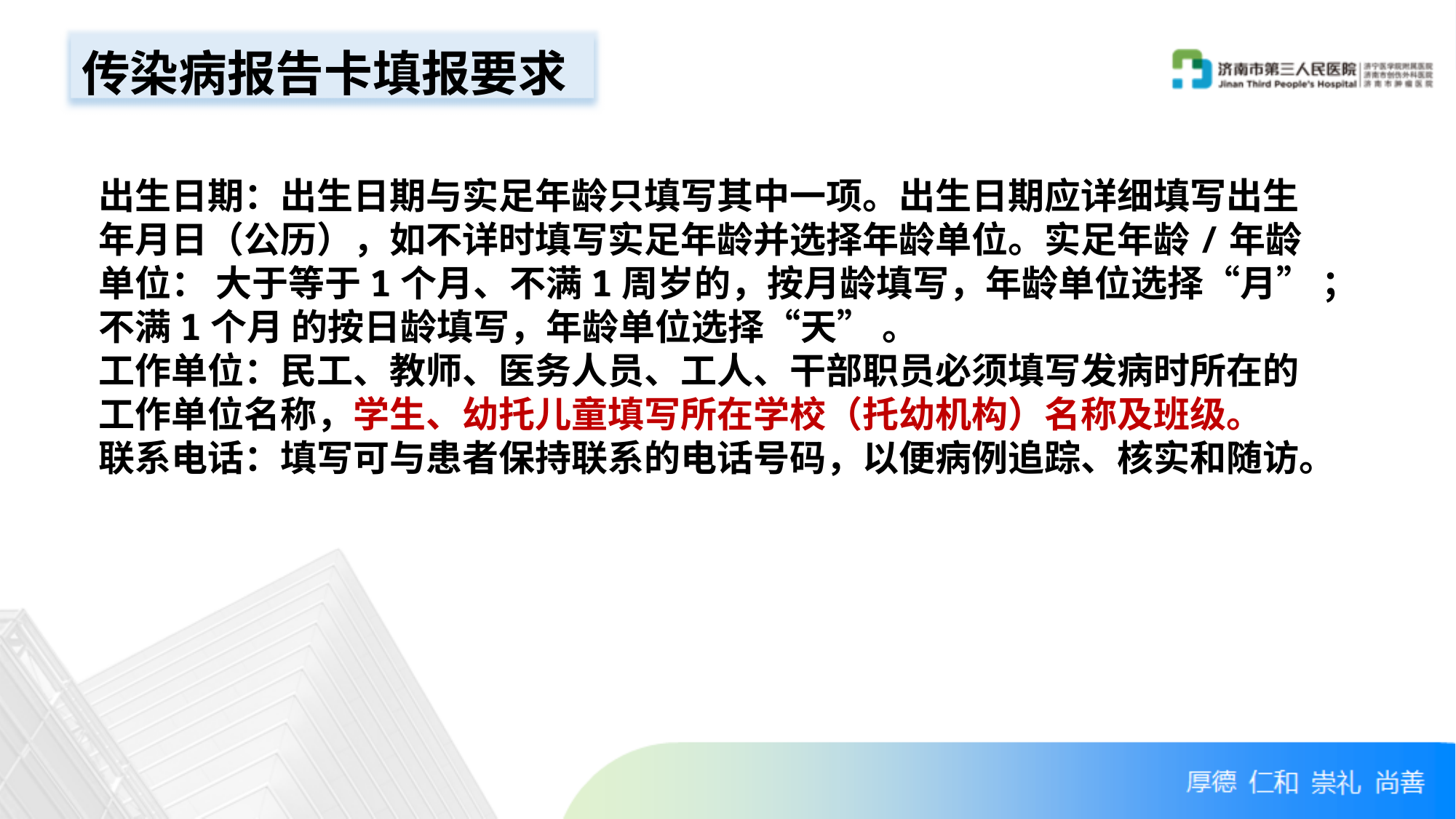

传染病报告卡填报要求
出生日期：出生日期与实足年龄只填写其中一项。出生日期应详细填写出生年月日（公历），如不详时填写实足年龄并选择年龄单位。实足年龄/年龄单位： 大于等于1个月、不满1周岁的，按月龄填写，年龄单位选择“月” ；不满1个月 的按日龄填写，年龄单位选择“天” 。
工作单位：民工、教师、医务人员、工人、干部职员必须填写发病时所在的工作单位名称，学生、幼托儿童填写所在学校（托幼机构）名称及班级。
联系电话：填写可与患者保持联系的电话号码，以便病例追踪、核实和随访。